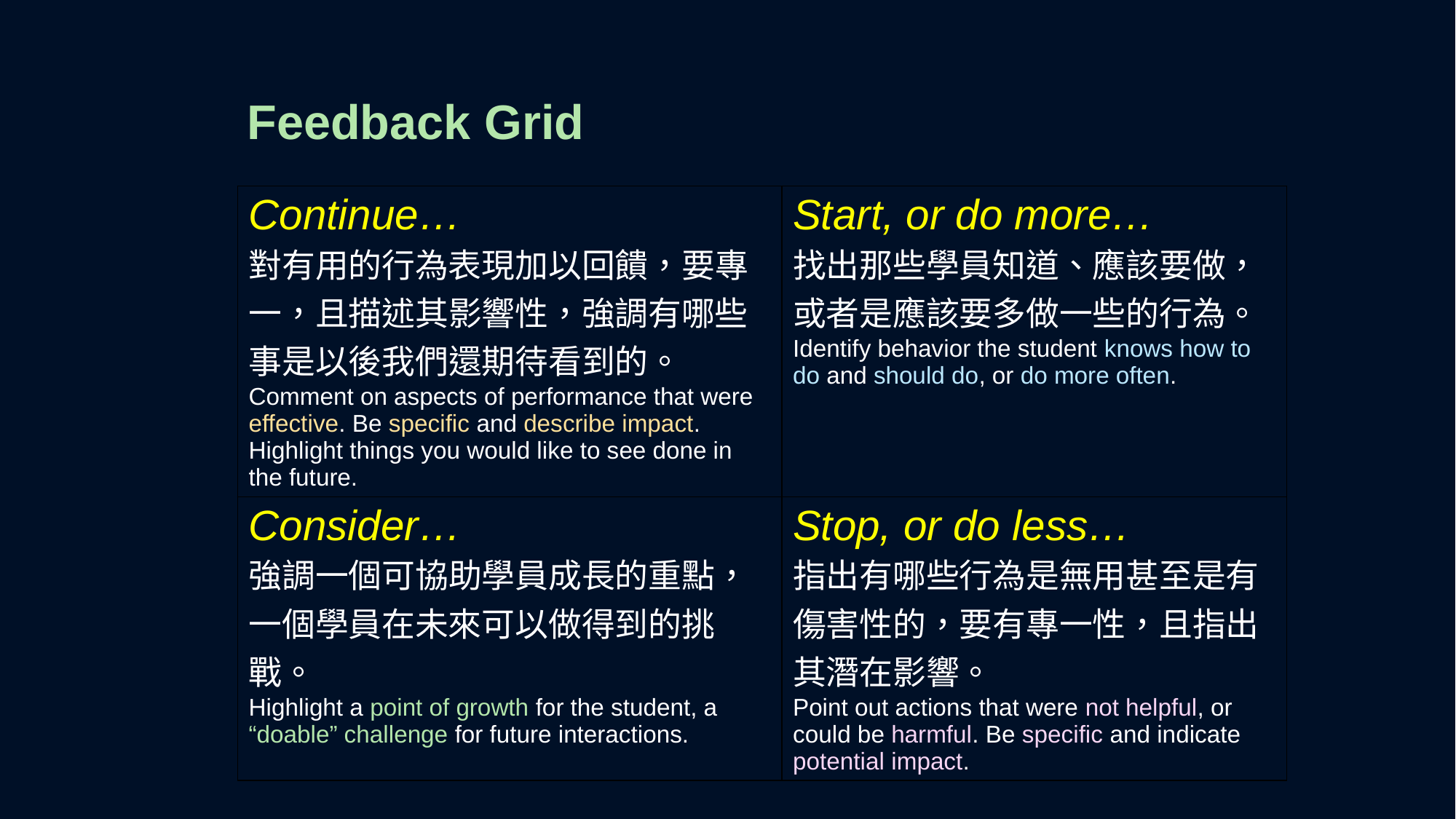

Feedback Grid
| Continue… 對有用的行為表現加以回饋，要專一，且描述其影響性，強調有哪些事是以後我們還期待看到的。 Comment on aspects of performance that were effective. Be specific and describe impact. Highlight things you would like to see done in the future. | Start, or do more… 找出那些學員知道、應該要做，或者是應該要多做一些的行為。 Identify behavior the student knows how to do and should do, or do more often. |
| --- | --- |
| Consider… 強調一個可協助學員成長的重點，一個學員在未來可以做得到的挑戰。 Highlight a point of growth for the student, a “doable” challenge for future interactions. | Stop, or do less… 指出有哪些行為是無用甚至是有傷害性的，要有專一性，且指出其潛在影響。 Point out actions that were not helpful, or could be harmful. Be specific and indicate potential impact. |